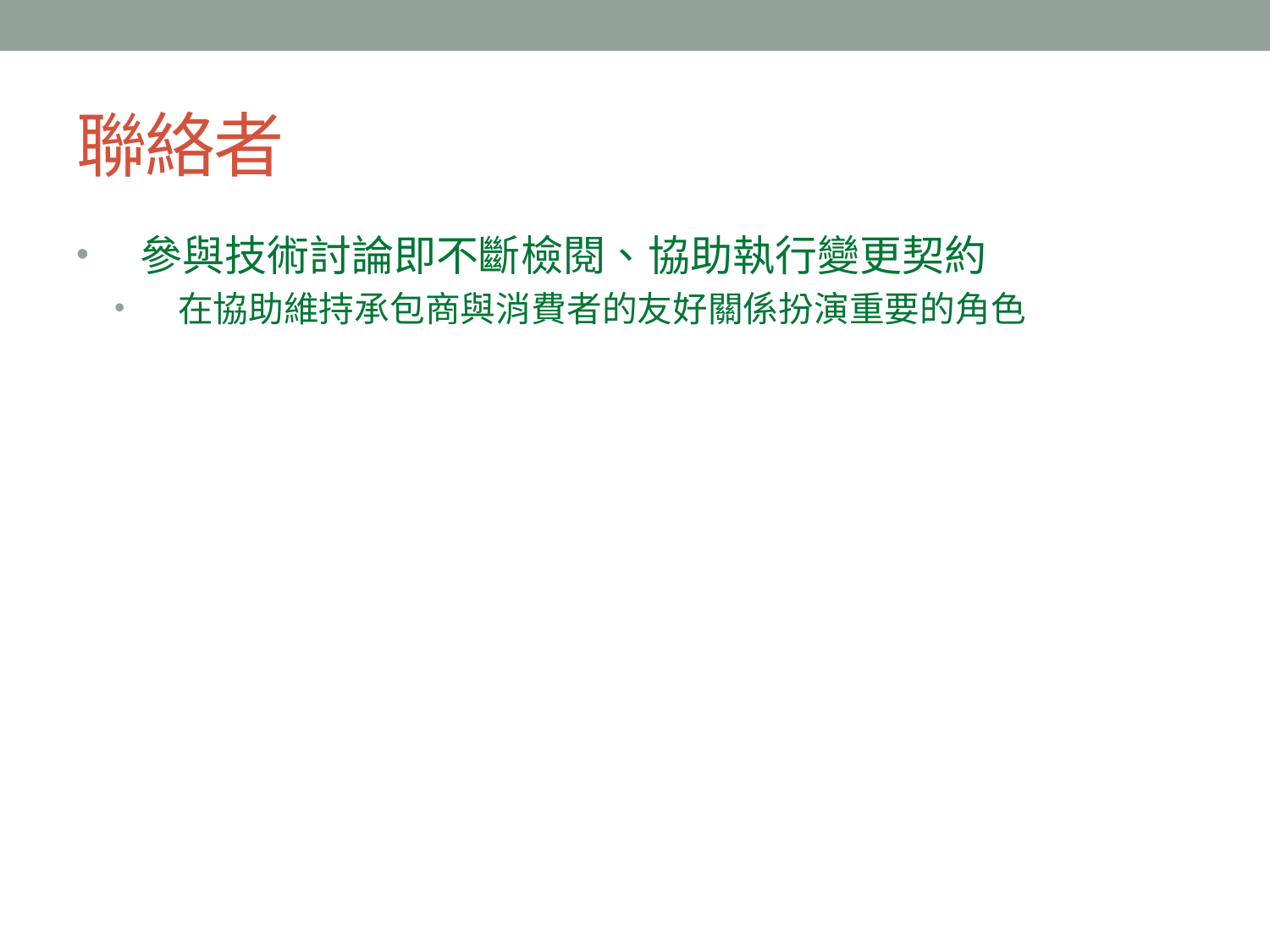

# 聯絡者
參與技術討論即不斷檢閱、協助執行變更契約
在協助維持承包商與消費者的友好關係扮演重要的角色